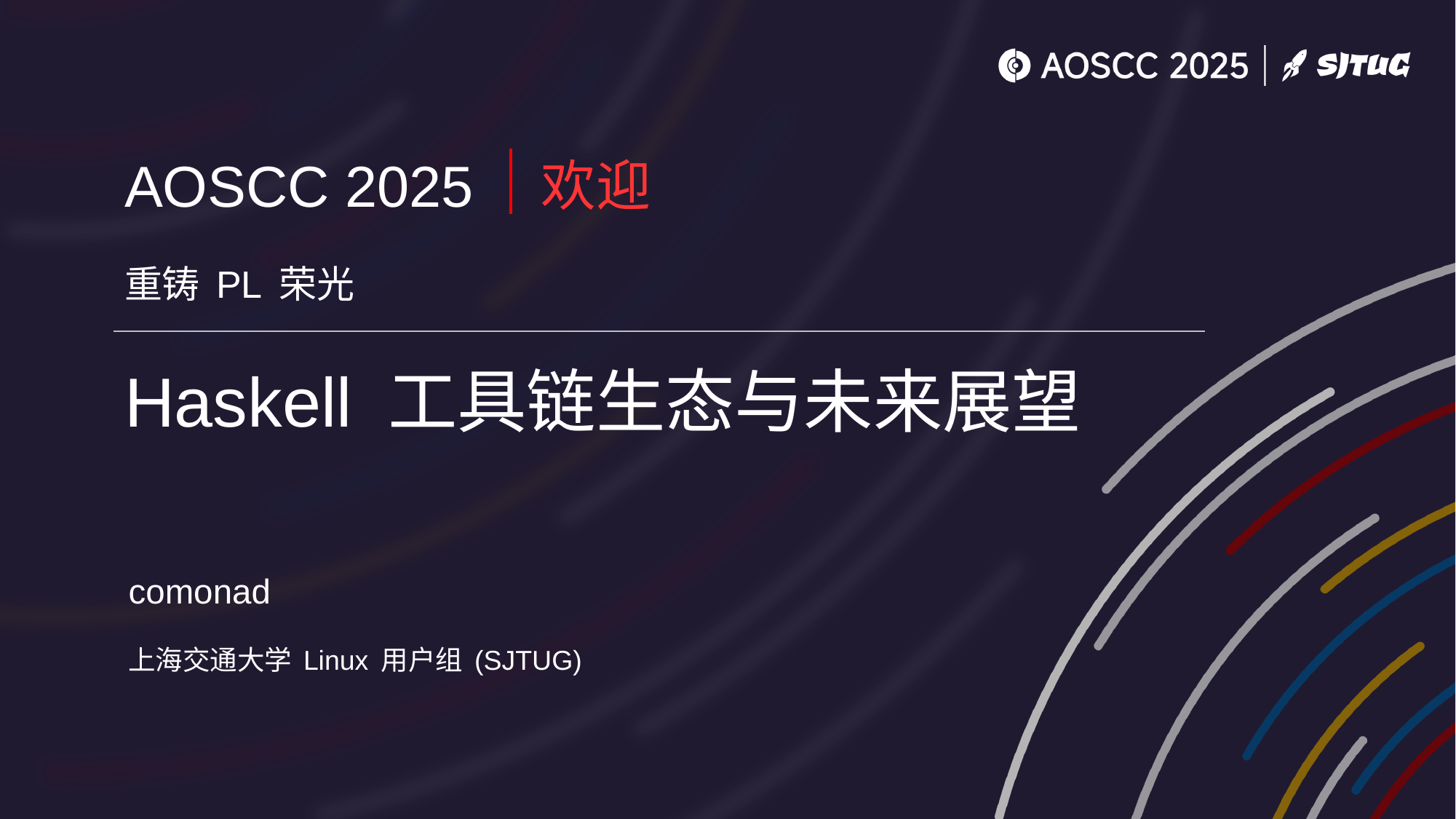

重铸 PL 荣光
# Haskell 工具链生态与未来展望
comonad
上海交通大学 Linux 用户组 (SJTUG)